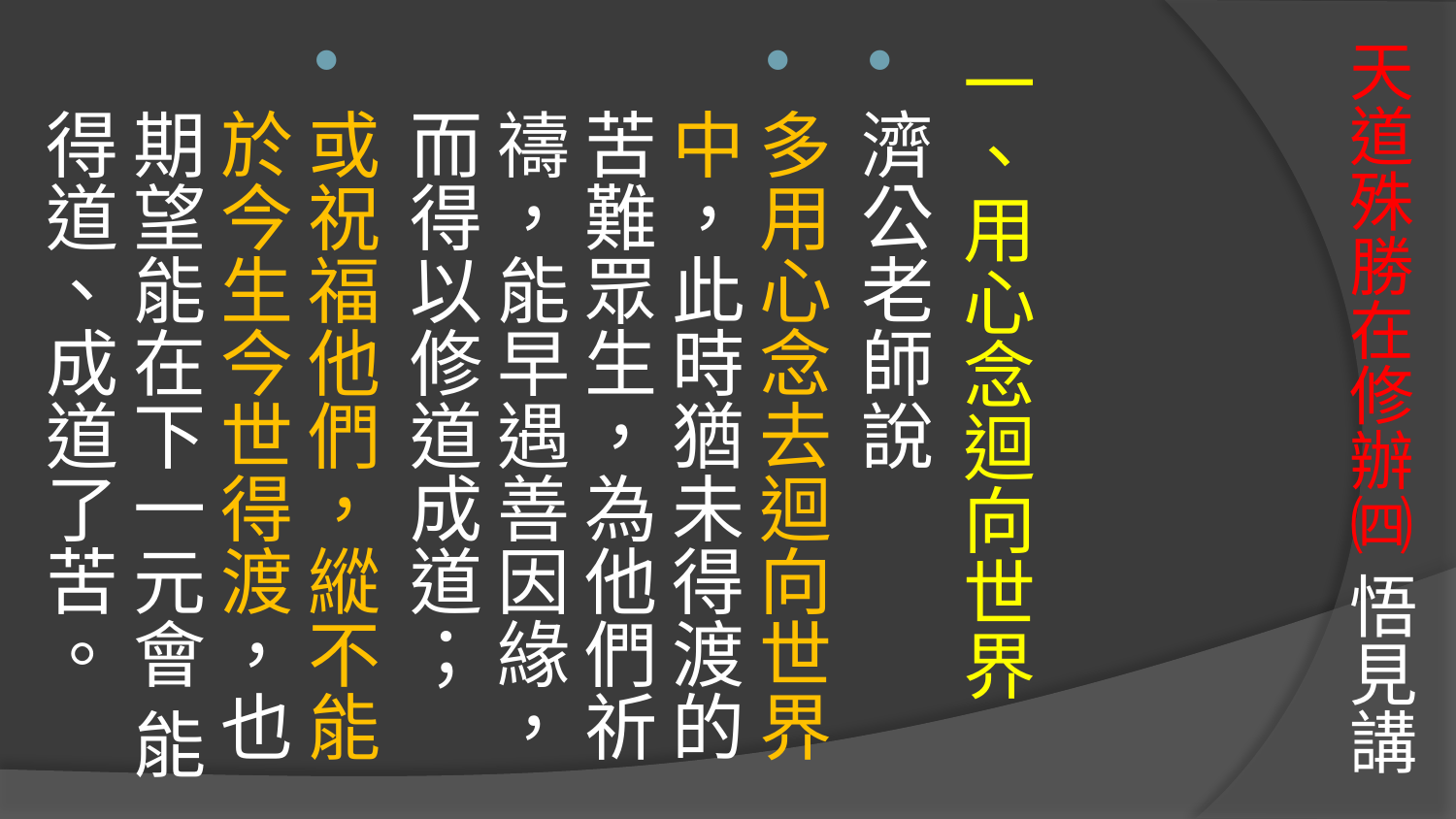

# 天道殊勝在修辦㈣ 悟見講
一、用心念迴向世界
濟公老師說
多用心念去迴向世界中，此時猶未得渡的苦難眾生，為他們祈禱，能早遇善因緣，而得以修道成道；
或祝福他們，縱不能於今生今世得渡，也期望能在下一元會 能得道、成道了苦。